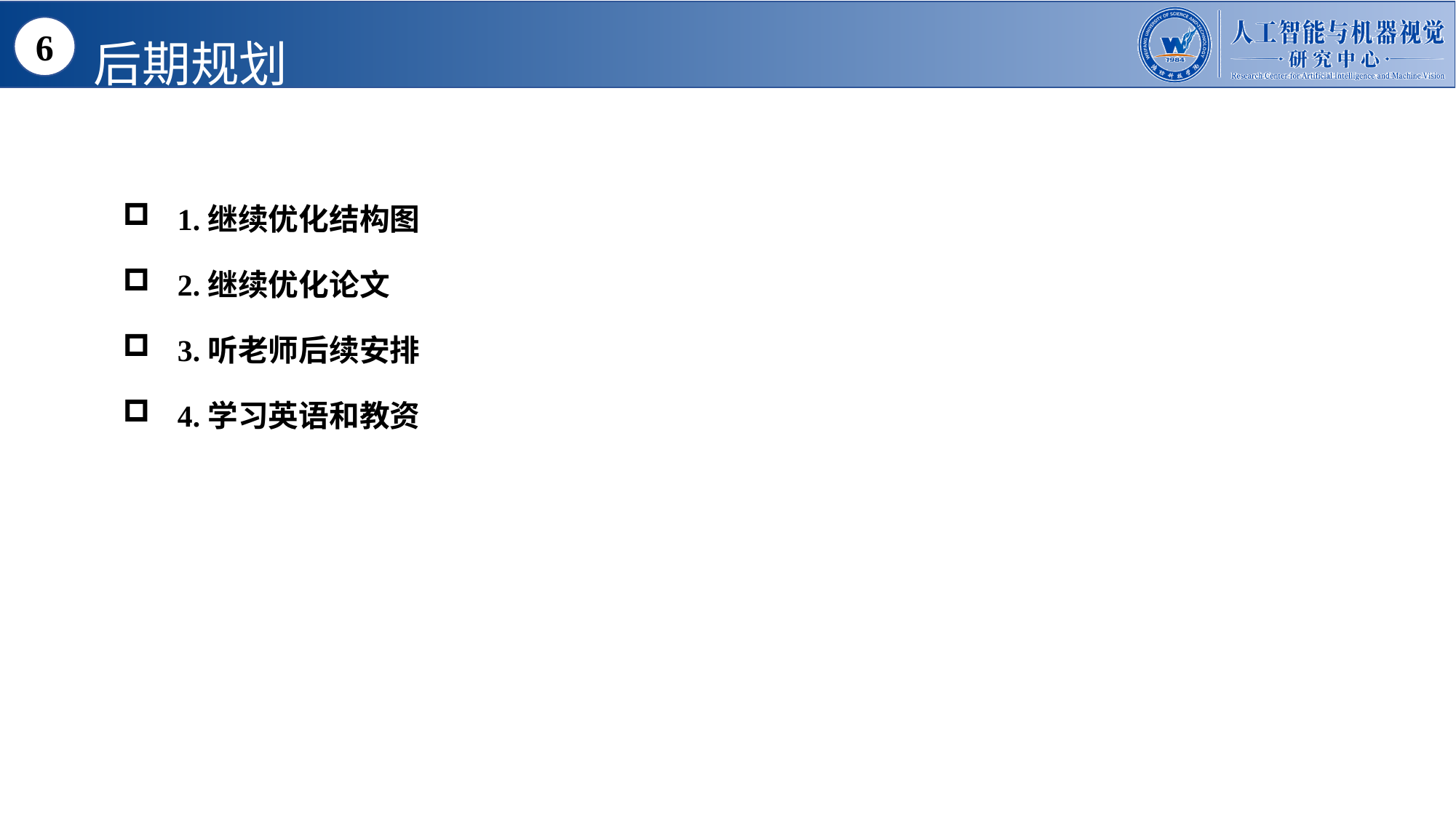

后期规划
6
1.继续优化结构图
2.继续优化论文
3.听老师后续安排
4.学习英语和教资
11